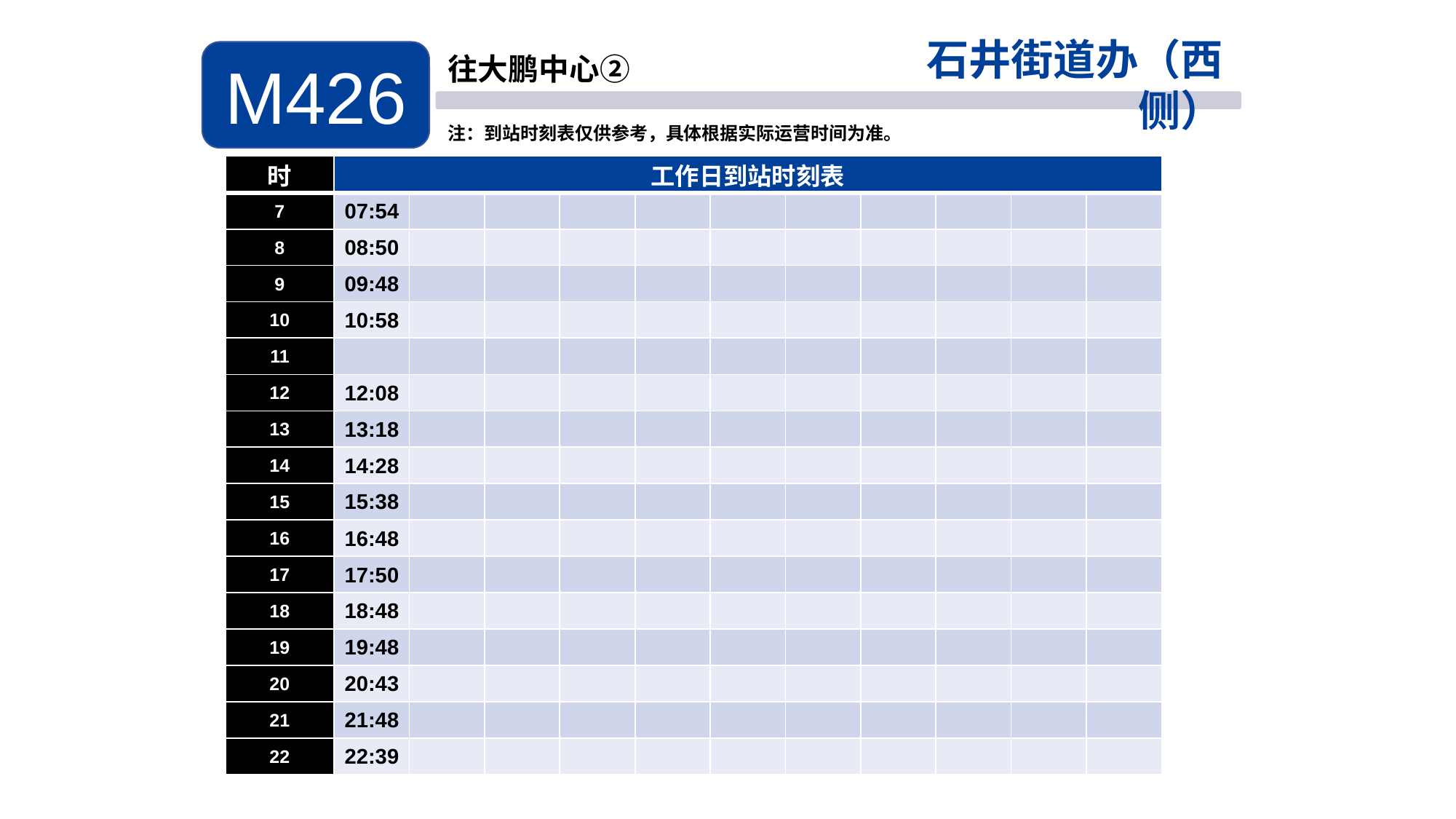

石井街道办（西侧）
M426
往大鹏中心②

注：到站时刻表仅供参考，具体根据实际运营时间为准。
| 时 | 工作日到站时刻表 |  |  |  |  |  |  |  |  |  |  |
| --- | --- | --- | --- | --- | --- | --- | --- | --- | --- | --- | --- |
| 7 | 07:54 |  |  |  |  |  |  |  |  |  |  |
| 8 | 08:50 |  |  |  |  |  |  |  |  |  |  |
| 9 | 09:48 |  |  |  |  |  |  |  |  |  |  |
| 10 | 10:58 |  |  |  |  |  |  |  |  |  |  |
| 11 |  |  |  |  |  |  |  |  |  |  |  |
| 12 | 12:08 |  |  |  |  |  |  |  |  |  |  |
| 13 | 13:18 |  |  |  |  |  |  |  |  |  |  |
| 14 | 14:28 |  |  |  |  |  |  |  |  |  |  |
| 15 | 15:38 |  |  |  |  |  |  |  |  |  |  |
| 16 | 16:48 |  |  |  |  |  |  |  |  |  |  |
| 17 | 17:50 |  |  |  |  |  |  |  |  |  |  |
| 18 | 18:48 |  |  |  |  |  |  |  |  |  |  |
| 19 | 19:48 |  |  |  |  |  |  |  |  |  |  |
| 20 | 20:43 |  |  |  |  |  |  |  |  |  |  |
| 21 | 21:48 |  |  |  |  |  |  |  |  |  |  |
| 22 | 22:39 |  |  |  |  |  |  |  |  |  |  |